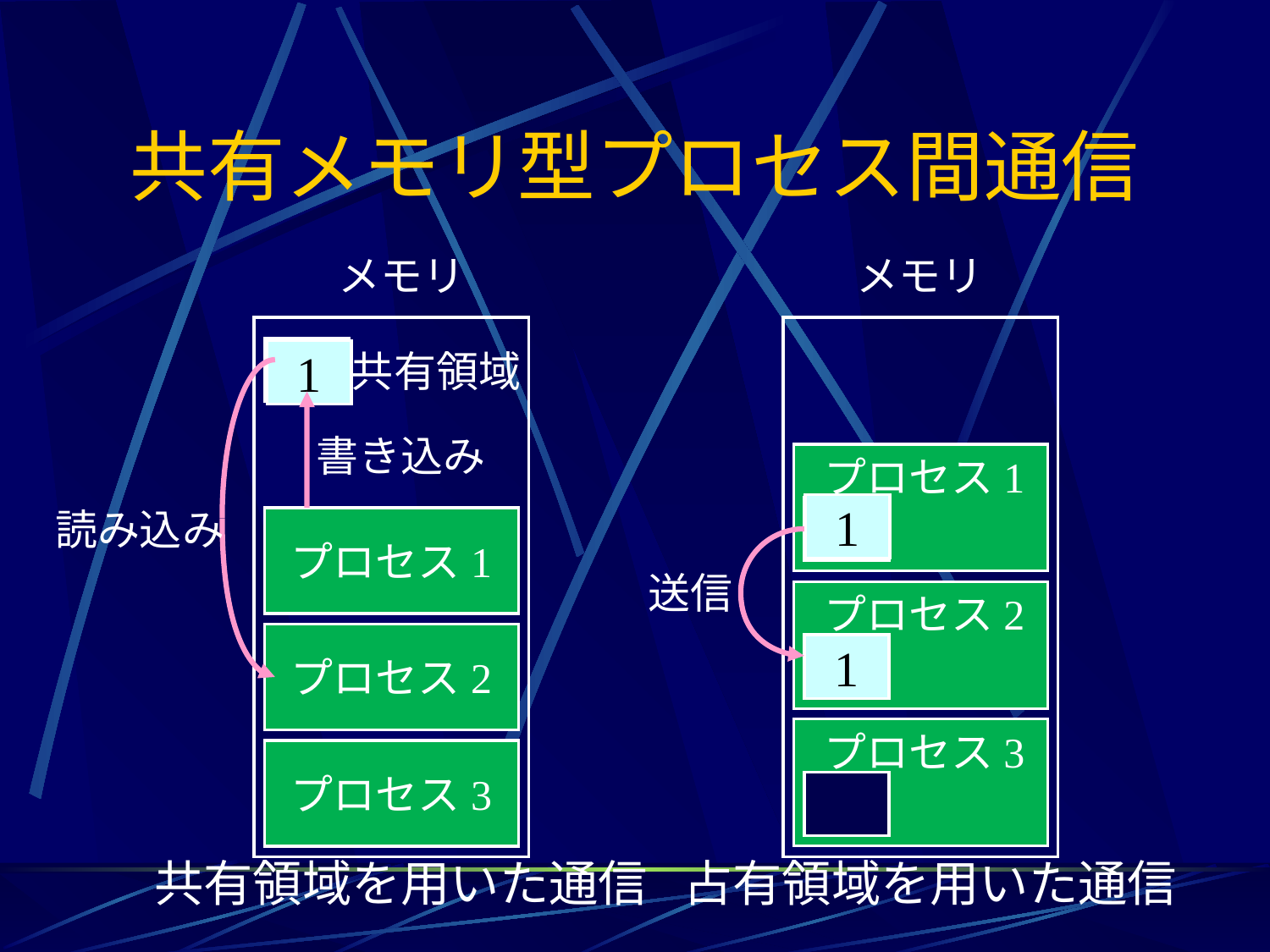

# 共有メモリ型プロセス間通信
メモリ
メモリ

共有領域
1

読み込み

書き込み

プロセス1
1

プロセス1

送信

プロセス2
プロセス2

1

プロセス3
プロセス3

共有領域を用いた通信
占有領域を用いた通信